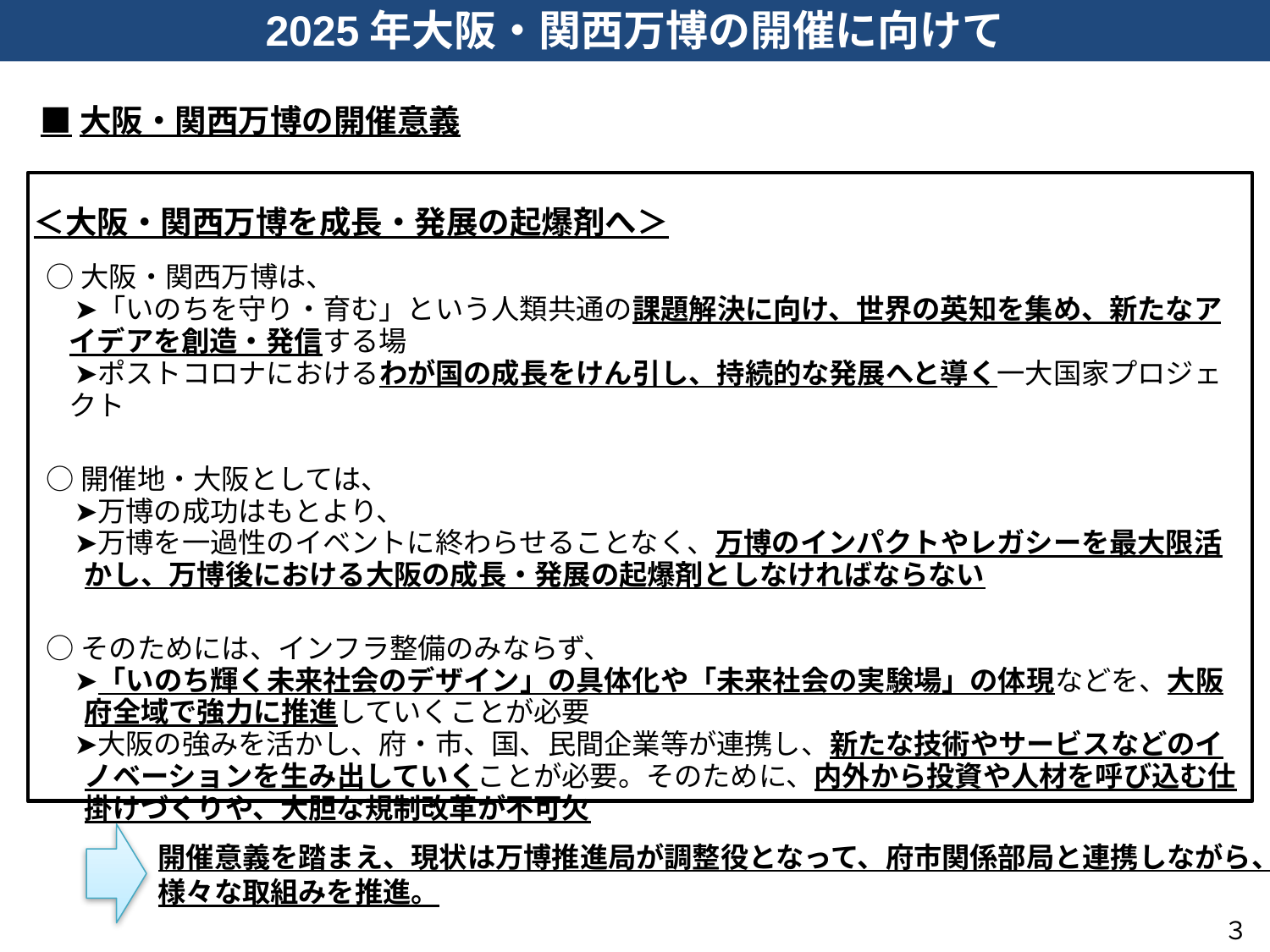

2025年大阪・関西万博の開催に向けて
■大阪・関西万博の開催意義

＜大阪・関西万博を成長・発展の起爆剤へ＞
○大阪・関西万博は、
　➤「いのちを守り・育む」という人類共通の課題解決に向け、世界の英知を集め、新たなアイデアを創造・発信する場
　➤ポストコロナにおけるわが国の成長をけん引し、持続的な発展へと導く一大国家プロジェクト

○開催地・大阪としては、
　➤万博の成功はもとより、
　➤万博を一過性のイベントに終わらせることなく、万博のインパクトやレガシーを最大限活かし、万博後における大阪の成長・発展の起爆剤としなければならない

○そのためには、インフラ整備のみならず、
　➤「いのち輝く未来社会のデザイン」の具体化や「未来社会の実験場」の体現などを、大阪府全域で強力に推進していくことが必要
　➤大阪の強みを活かし、府・市、国、民間企業等が連携し、新たな技術やサービスなどのイノベーションを生み出していくことが必要。そのために、内外から投資や人材を呼び込む仕掛けづくりや、大胆な規制改革が不可欠

開催意義を踏まえ、現状は万博推進局が調整役となって、府市関係部局と連携しながら、
様々な取組みを推進。
３